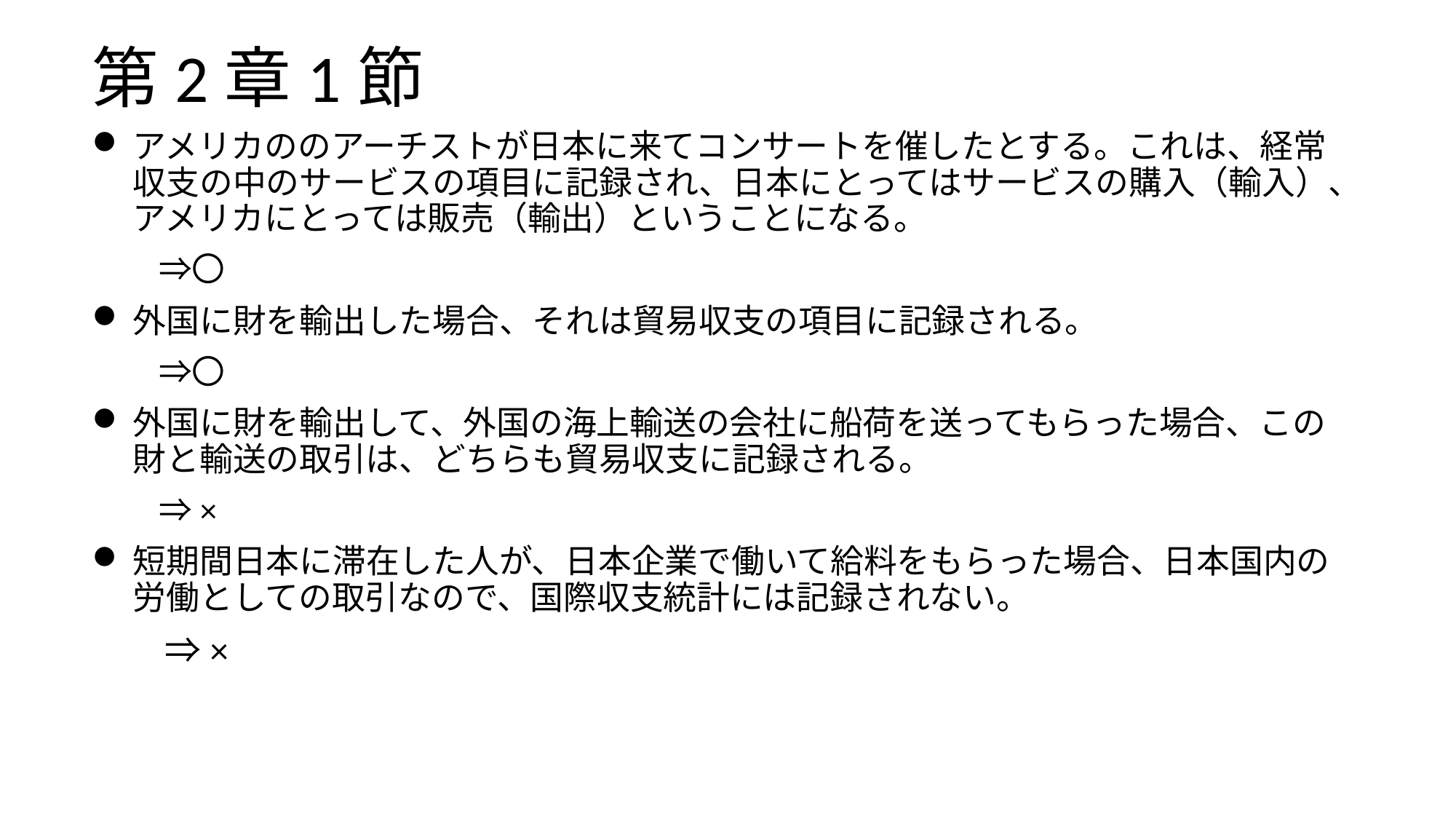

# 第2章1節
アメリカののアーチストが日本に来てコンサートを催したとする。これは、経常収支の中のサービスの項目に記録され、日本にとってはサービスの購入（輸入）、アメリカにとっては販売（輸出）ということになる。
　　⇒〇
外国に財を輸出した場合、それは貿易収支の項目に記録される。
　　⇒〇
外国に財を輸出して、外国の海上輸送の会社に船荷を送ってもらった場合、この財と輸送の取引は、どちらも貿易収支に記録される。
　　⇒×
短期間日本に滞在した人が、日本企業で働いて給料をもらった場合、日本国内の労働としての取引なので、国際収支統計には記録されない。
　　⇒×